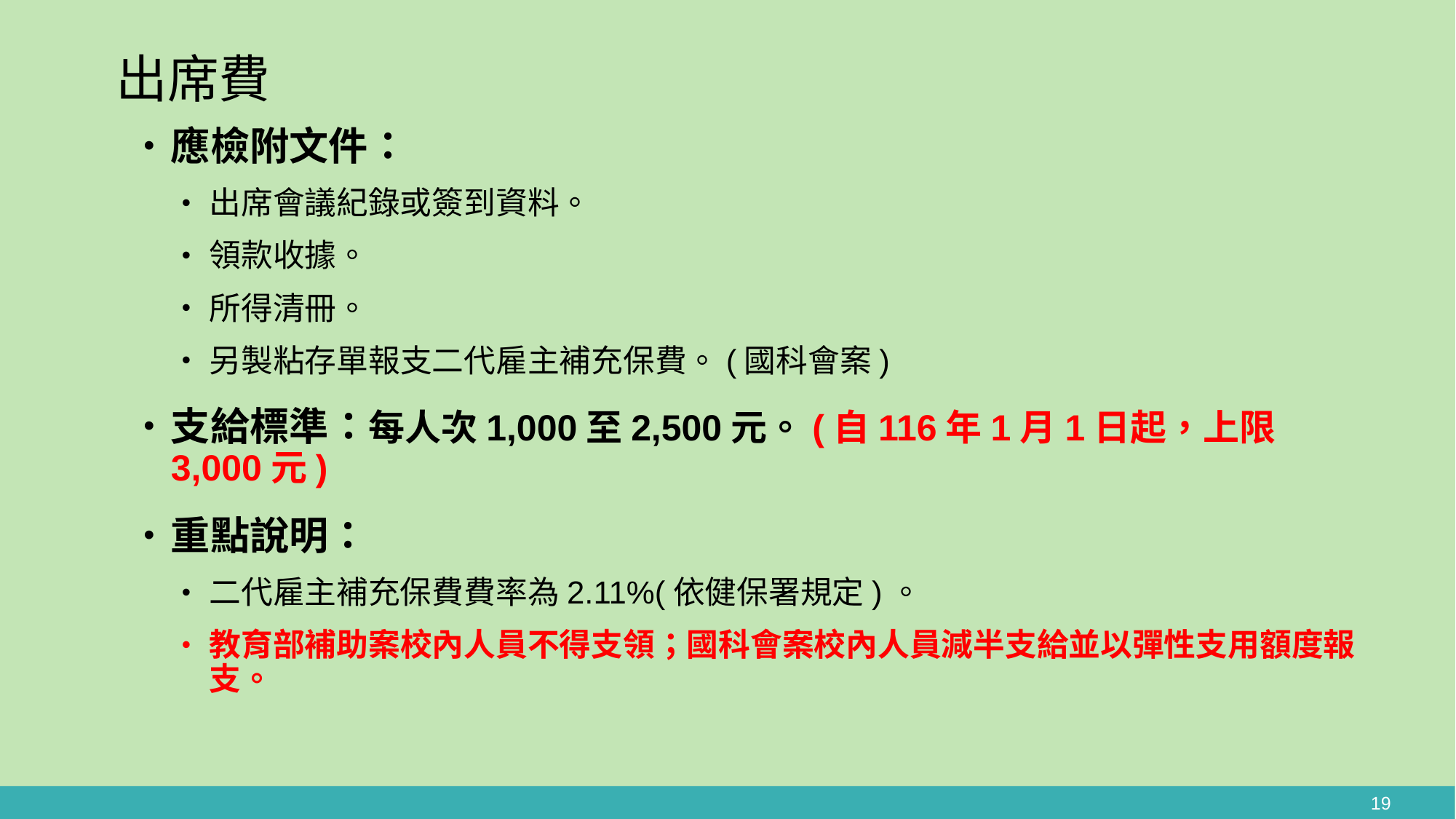

# 出席費
應檢附文件：
出席會議紀錄或簽到資料。
領款收據。
所得清冊。
另製粘存單報支二代雇主補充保費。(國科會案)
支給標準：每人次1,000至2,500元。(自116年1月1日起，上限3,000元)
重點說明：
二代雇主補充保費費率為2.11%(依健保署規定)。
教育部補助案校內人員不得支領；國科會案校內人員減半支給並以彈性支用額度報支。
19